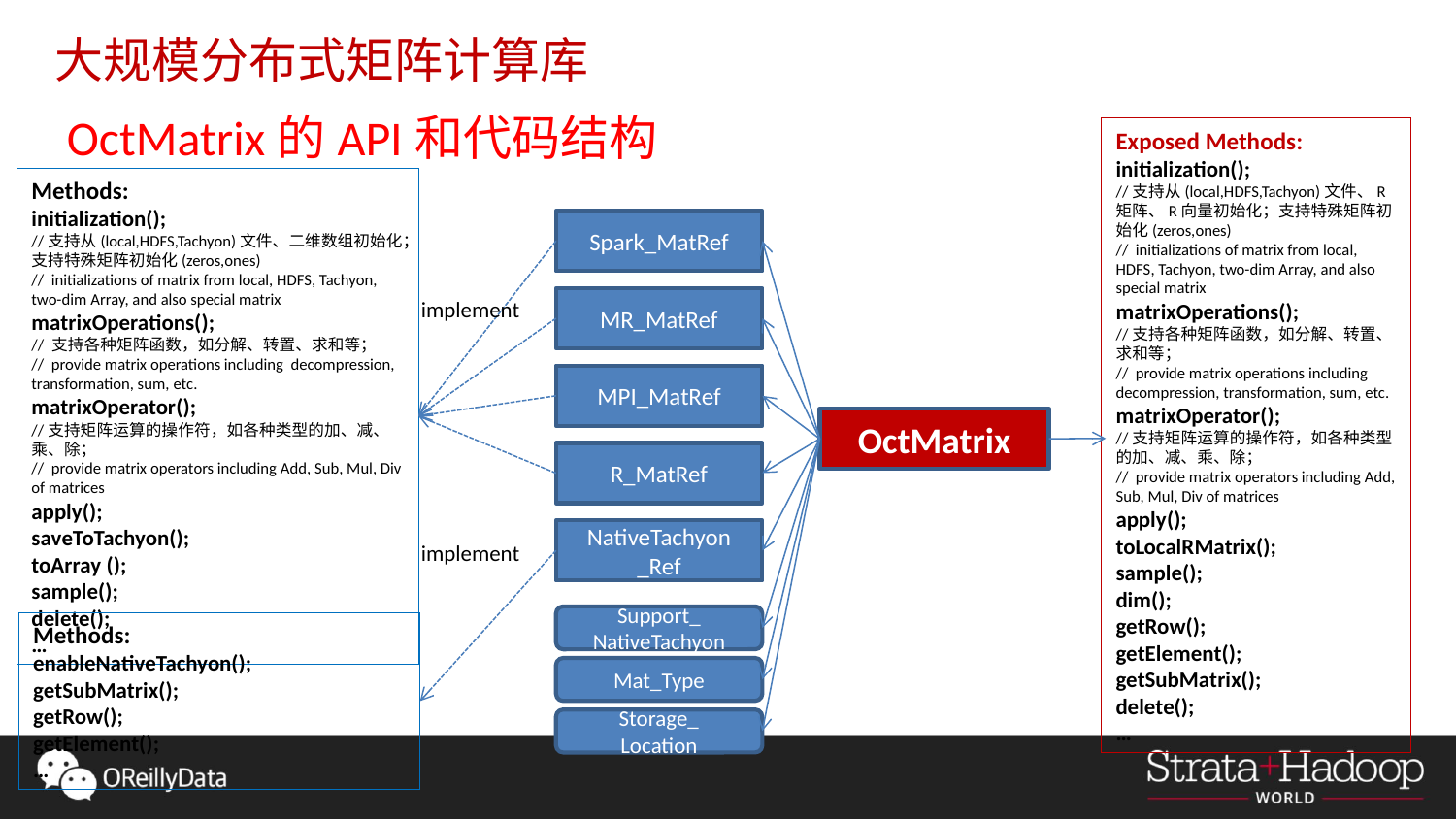

大规模分布式矩阵计算库
# OctMatrix的API和代码结构
Exposed Methods:
initialization();
//支持从(local,HDFS,Tachyon)文件、R矩阵、R向量初始化；支持特殊矩阵初始化(zeros,ones)
//  initializations of matrix from local, HDFS, Tachyon, two-dim Array, and also special matrix
matrixOperations();
//支持各种矩阵函数，如分解、转置、求和等；
//  provide matrix operations including  decompression, transformation, sum, etc.
matrixOperator();
//支持矩阵运算的操作符，如各种类型的加、减、乘、除；
//  provide matrix operators including Add, Sub, Mul, Div of matrices
apply();
toLocalRMatrix();
sample();
dim();
getRow();
getElement();
getSubMatrix();
delete();
…
Methods:
initialization();
//支持从(local,HDFS,Tachyon)文件、二维数组初始化；支持特殊矩阵初始化(zeros,ones)
//  initializations of matrix from local, HDFS, Tachyon, two-dim Array, and also special matrix
matrixOperations();
// 支持各种矩阵函数，如分解、转置、求和等；
//  provide matrix operations including  decompression, transformation, sum, etc.
matrixOperator();
//支持矩阵运算的操作符，如各种类型的加、减、乘、除；
//  provide matrix operators including Add, Sub, Mul, Div of matrices
apply();
saveToTachyon();
toArray ();
sample();
delete();
…
Spark_MatRef
implement
MR_MatRef
MPI_MatRef
OctMatrix
R_MatRef
NativeTachyon
_Ref
implement
Support_
NativeTachyon
Methods:
enableNativeTachyon();
getSubMatrix();
getRow();
getElement();
…
Mat_Type
Storage_
Location